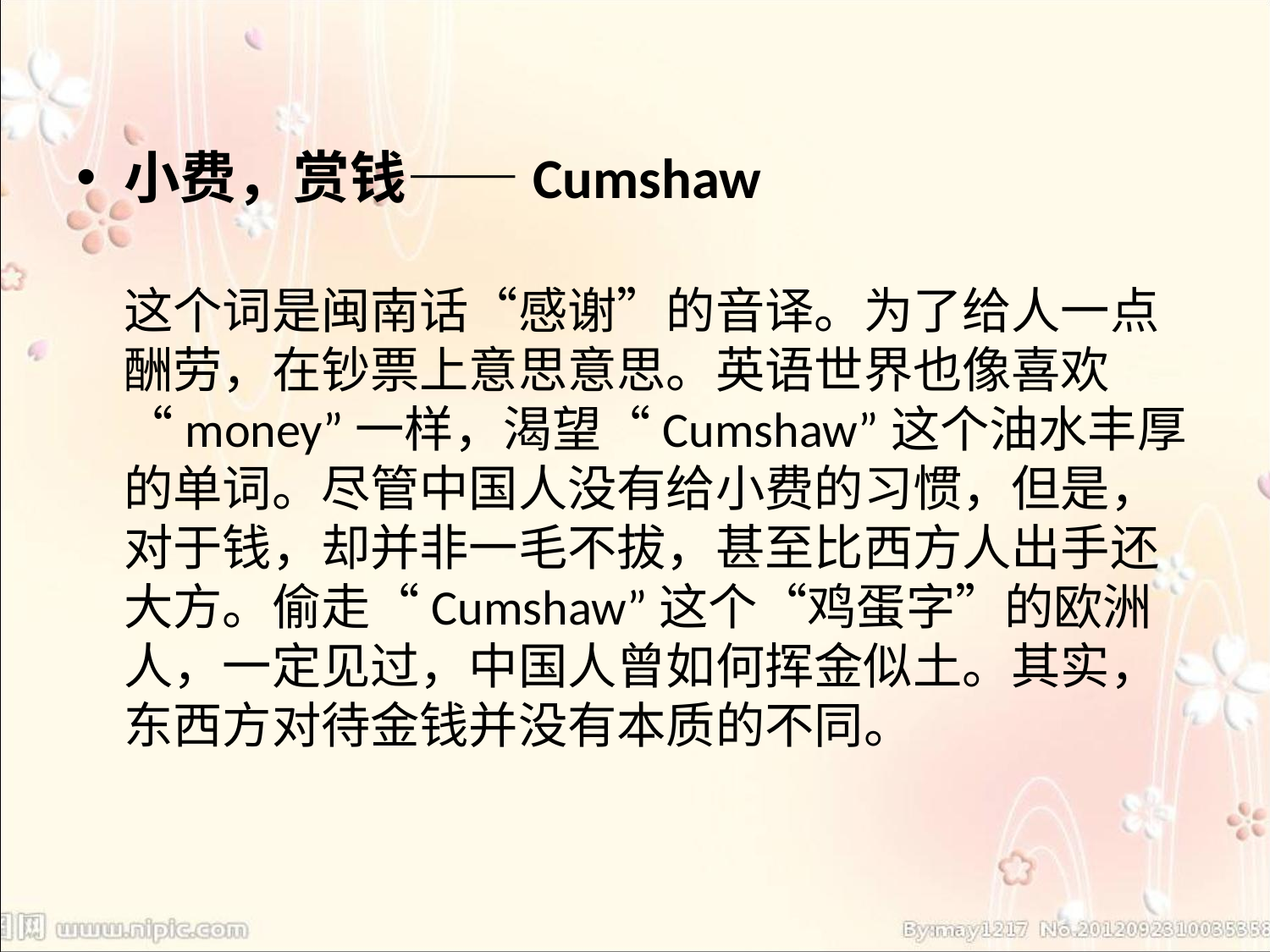

小费，赏钱——Cumshaw
这个词是闽南话“感谢”的音译。为了给人一点酬劳，在钞票上意思意思。英语世界也像喜欢“money”一样，渴望“Cumshaw”这个油水丰厚的单词。尽管中国人没有给小费的习惯，但是，对于钱，却并非一毛不拔，甚至比西方人出手还大方。偷走“Cumshaw”这个“鸡蛋字”的欧洲人，一定见过，中国人曾如何挥金似土。其实，东西方对待金钱并没有本质的不同。